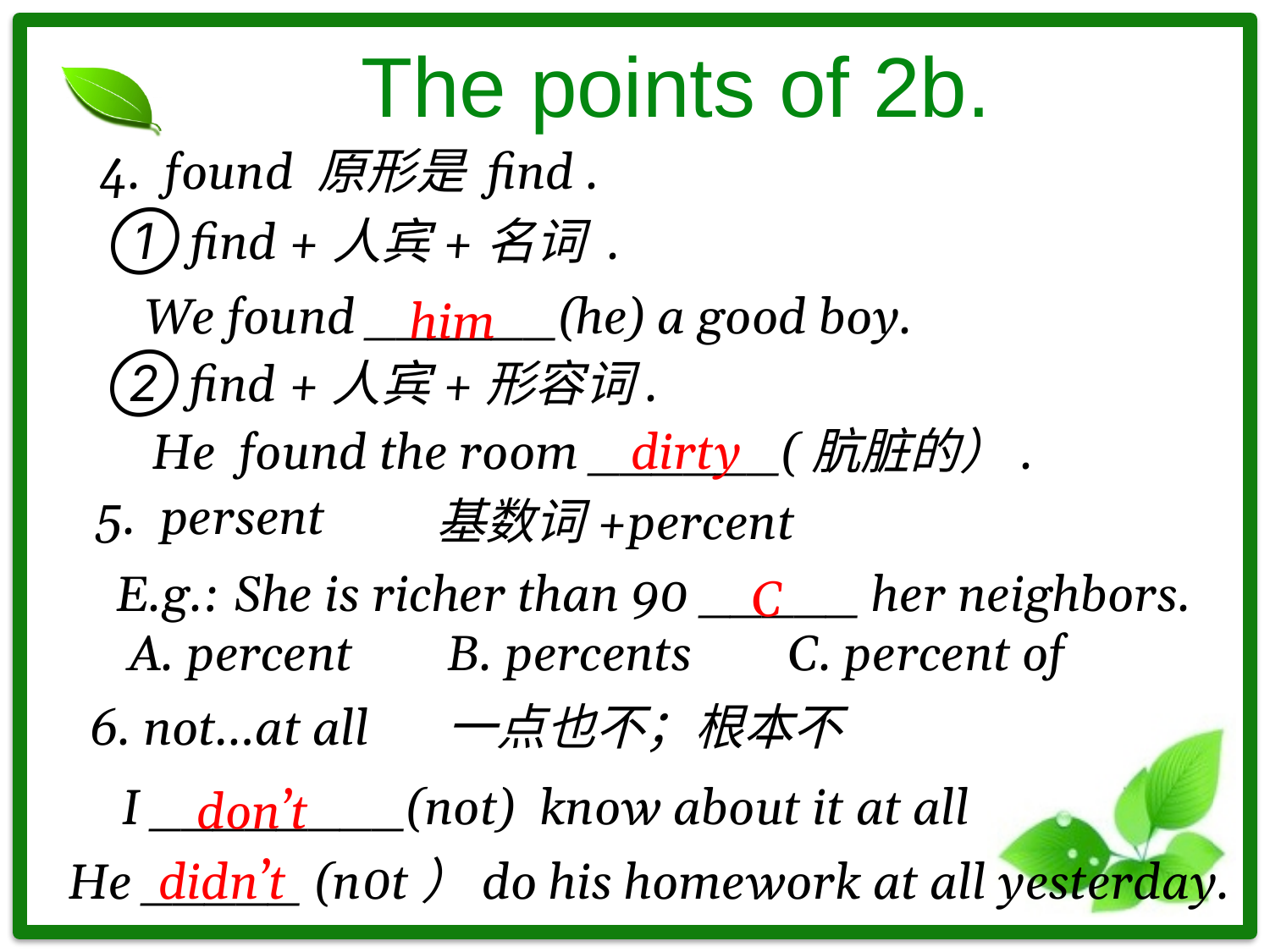

# The points of 2b.
4.  found 原形是 find .
① find +人宾+名词 .
We found ______(he) a good boy.
him
② find +人宾+形容词.
He  found the room ______(肮脏的）.
dirty
5.  persent
基数词+percent
E.g.: She is richer than 90 _____ her neighbors.
 A. percent        B. percents        C. percent of
C
6. not…at all
一点也不；根本不
    I ________(not)  know about it at all
don’t
   He _____ (n0t）do his homework at all yesterday.
didn’t